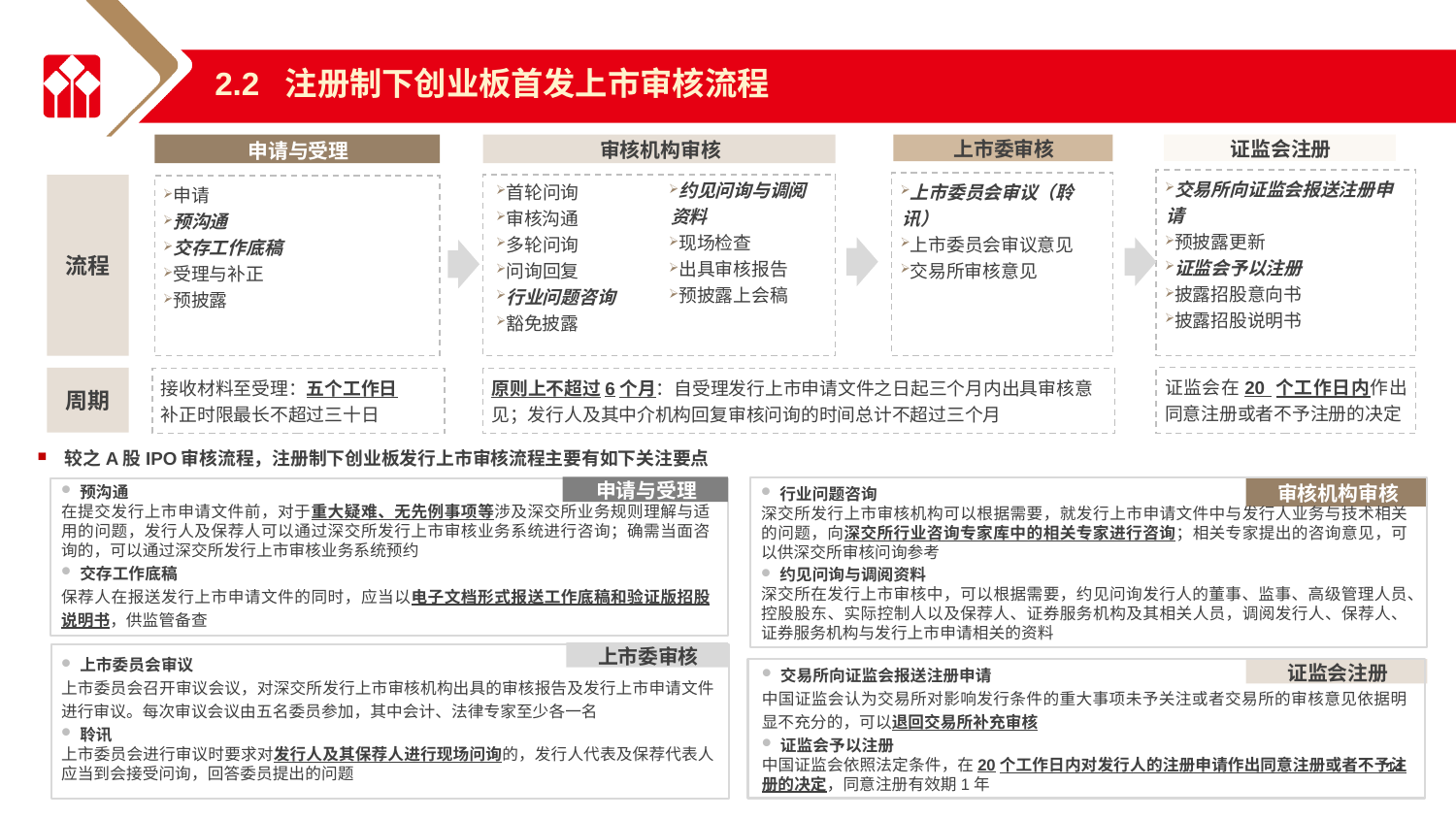

2.2  注册制下创业板首发上市审核流程

申请与受理
审核机构审核
上市委审核
证监会注册
约见问询与调阅资料
现场检查
出具审核报告
预披露上会稿
首轮问询
审核沟通
多轮问询
问询回复
行业问题咨询
豁免披露
交易所向证监会报送注册申请
预披露更新
证监会予以注册
披露招股意向书
披露招股说明书

上市委员会审议（聆讯）
上市委员会审议意见
交易所审核意见

流程

申请
预沟通
交存工作底稿
受理与补正
预披露

周期
证监会在20 个工作日内作出同意注册或者不予注册的决定

原则上不超过6个月：自受理发行上市申请文件之日起三个月内出具审核意见；发行人及其中介机构回复审核问询的时间总计不超过三个月
接收材料至受理：五个工作日
补正时限最长不超过三十日

较之A股IPO审核流程，注册制下创业板发行上市审核流程主要有如下关注要点
预沟通
在提交发行上市申请文件前，对于重大疑难、无先例事项等涉及深交所业务规则理解与适用的问题，发行人及保荐人可以通过深交所发行上市审核业务系统进行咨询；确需当面咨询的，可以通过深交所发行上市审核业务系统预约
交存工作底稿
保荐人在报送发行上市申请文件的同时，应当以电子文档形式报送工作底稿和验证版招股说明书，供监管备查
行业问题咨询
深交所发行上市审核机构可以根据需要，就发行上市申请文件中与发行人业务与技术相关的问题，向深交所行业咨询专家库中的相关专家进行咨询；相关专家提出的咨询意见，可以供深交所审核问询参考
约见问询与调阅资料
深交所在发行上市审核中，可以根据需要，约见问询发行人的董事、监事、高级管理人员、控股股东、实际控制人以及保荐人、证券服务机构及其相关人员，调阅发行人、保荐人、证券服务机构与发行上市申请相关的资料

申请与受理

审核机构审核

上市委审核
上市委员会审议
上市委员会召开审议会议，对深交所发行上市审核机构出具的审核报告及发行上市申请文件进行审议。每次审议会议由五名委员参加，其中会计、法律专家至少各一名
聆讯
上市委员会进行审议时要求对发行人及其保荐人进行现场问询的，发行人代表及保荐代表人应当到会接受问询，回答委员提出的问题

交易所向证监会报送注册申请
中国证监会认为交易所对影响发行条件的重大事项未予关注或者交易所的审核意见依据明显不充分的，可以退回交易所补充审核
证监会予以注册
中国证监会依照法定条件，在20个工作日内对发行人的注册申请作出同意注册或者不予注册的决定，同意注册有效期1年

证监会注册